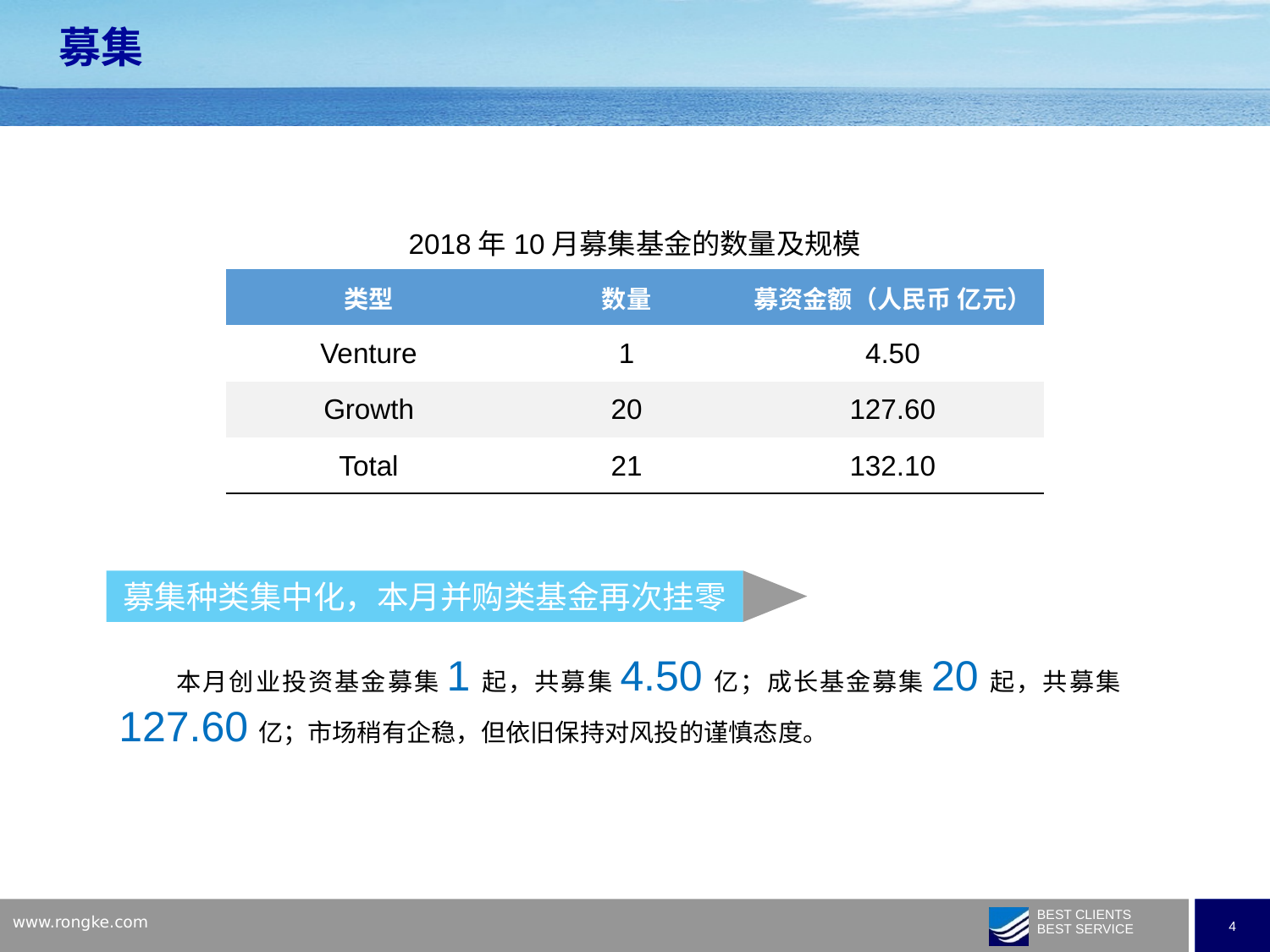

募集
| 2018年10月募集基金的数量及规模 |  |  |
| --- | --- | --- |
| 类型 | 数量 | 募资金额（人民币 亿元） |
| Venture | 1 | 4.50 |
| Growth | 20 | 127.60 |
| Total | 21 | 132.10 |
募集种类集中化，本月并购类基金再次挂零

       本月创业投资基金募集1起，共募集4.50亿；成长基金募集20起，共募集127.60亿；市场稍有企稳，但依旧保持对风投的谨慎态度。